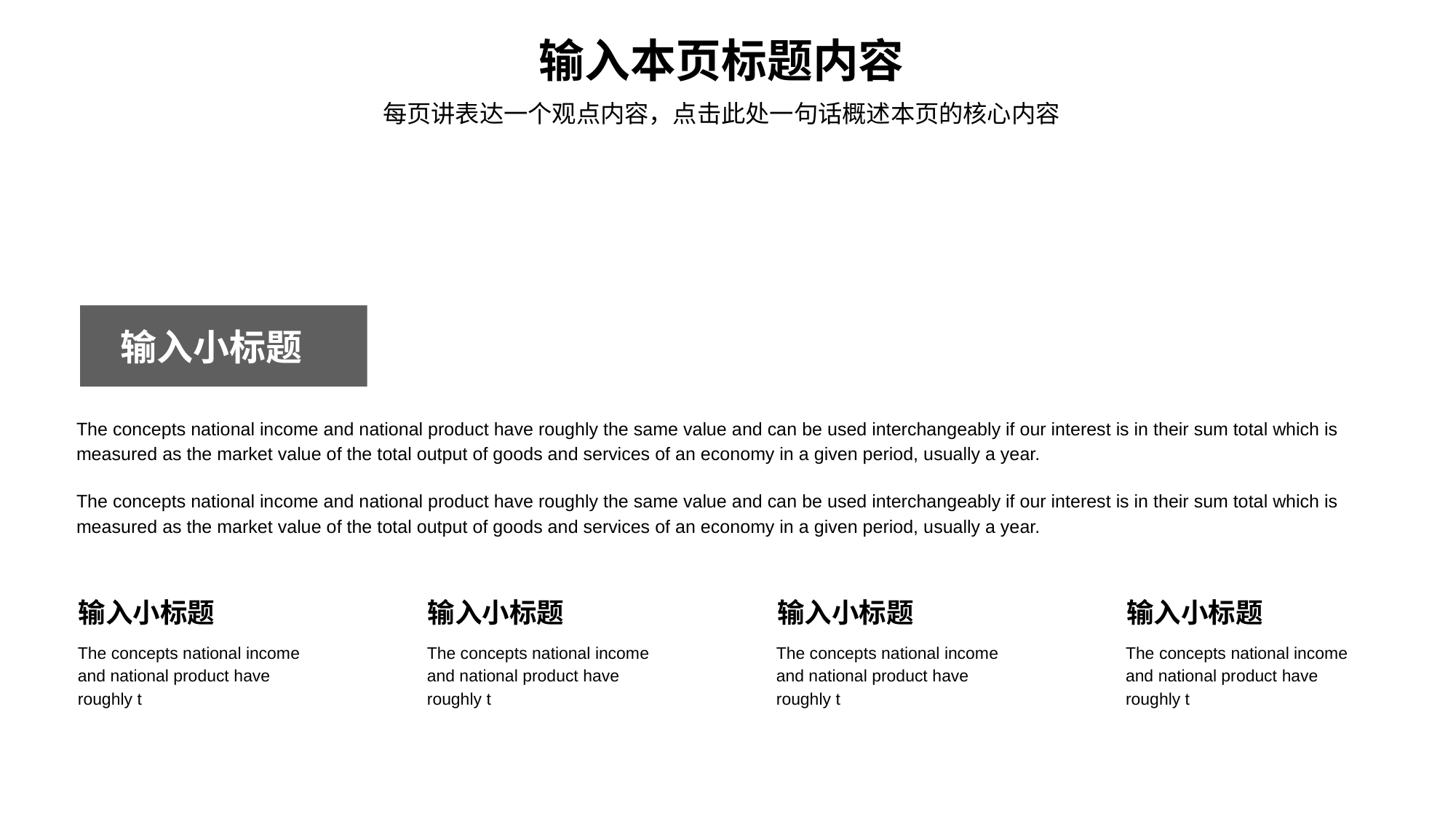

输入本页标题内容
每页讲表达一个观点内容，点击此处一句话概述本页的核心内容

输入小标题
The concepts national income and national product have roughly the same value and can be used interchangeably if our interest is in their sum total which is measured as the market value of the total output of goods and services of an economy in a given period, usually a year.
The concepts national income and national product have roughly the same value and can be used interchangeably if our interest is in their sum total which is measured as the market value of the total output of goods and services of an economy in a given period, usually a year.
输入小标题
输入小标题
输入小标题
输入小标题
The concepts national income and national product have roughly t
The concepts national income and national product have roughly t
The concepts national income and national product have roughly t
The concepts national income and national product have roughly t